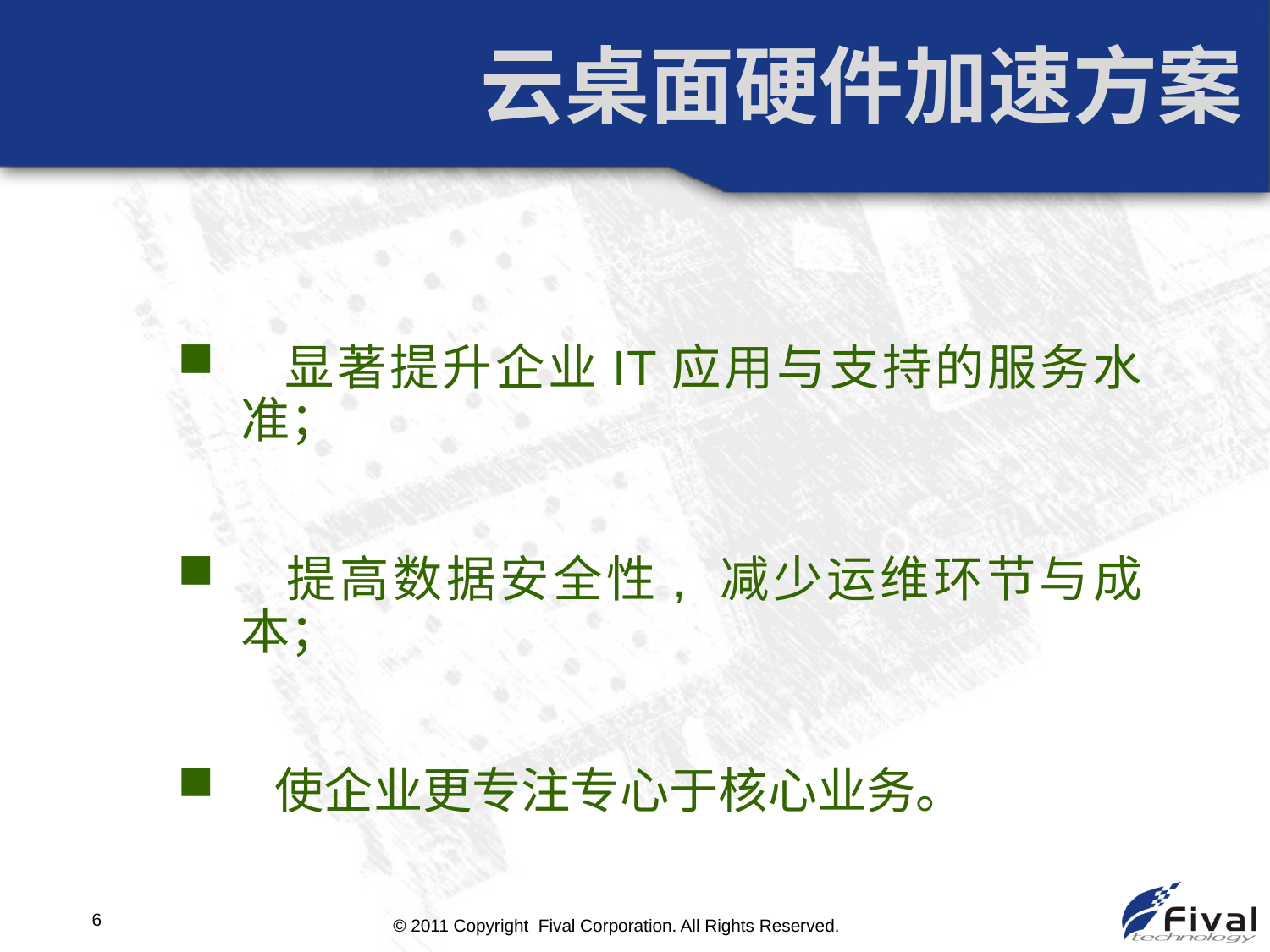

云桌面硬件加速方案
  显著提升企业IT应用与支持的服务水准；

  提高数据安全性, 减少运维环节与成本；

  使企业更专注专心于核心业务。